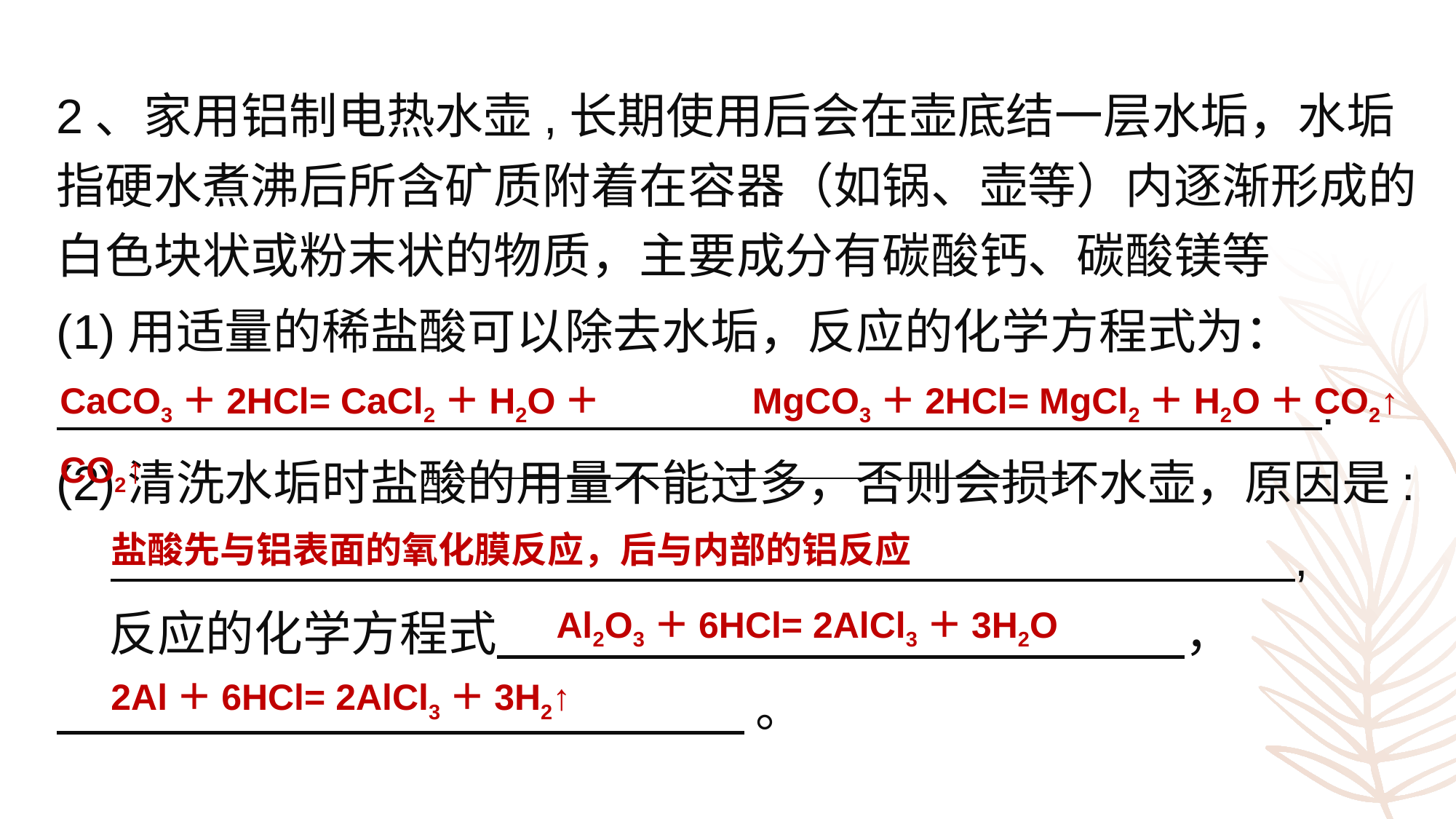

2、家用铝制电热水壶,长期使用后会在壶底结一层水垢，水垢指硬水煮沸后所含矿质附着在容器（如锅、壶等）内逐渐形成的白色块状或粉末状的物质，主要成分有碳酸钙、碳酸镁等
(1)用适量的稀盐酸可以除去水垢，反应的化学方程式为：
                                                                                              .
(2)清洗水垢时盐酸的用量不能过多，否则会损坏水壶，原因是:
                                                                                            ,
   反应的化学方程式                                                               ，
                                                               。

CaCO3＋2HCl= CaCl2＋H2O＋CO2↑
MgCO3＋2HCl= MgCl2＋H2O＋CO2↑

盐酸先与铝表面的氧化膜反应，后与内部的铝反应
Al2O3＋6HCl= 2AlCl3＋3H2O
2Al＋6HCl= 2AlCl3＋3H2↑